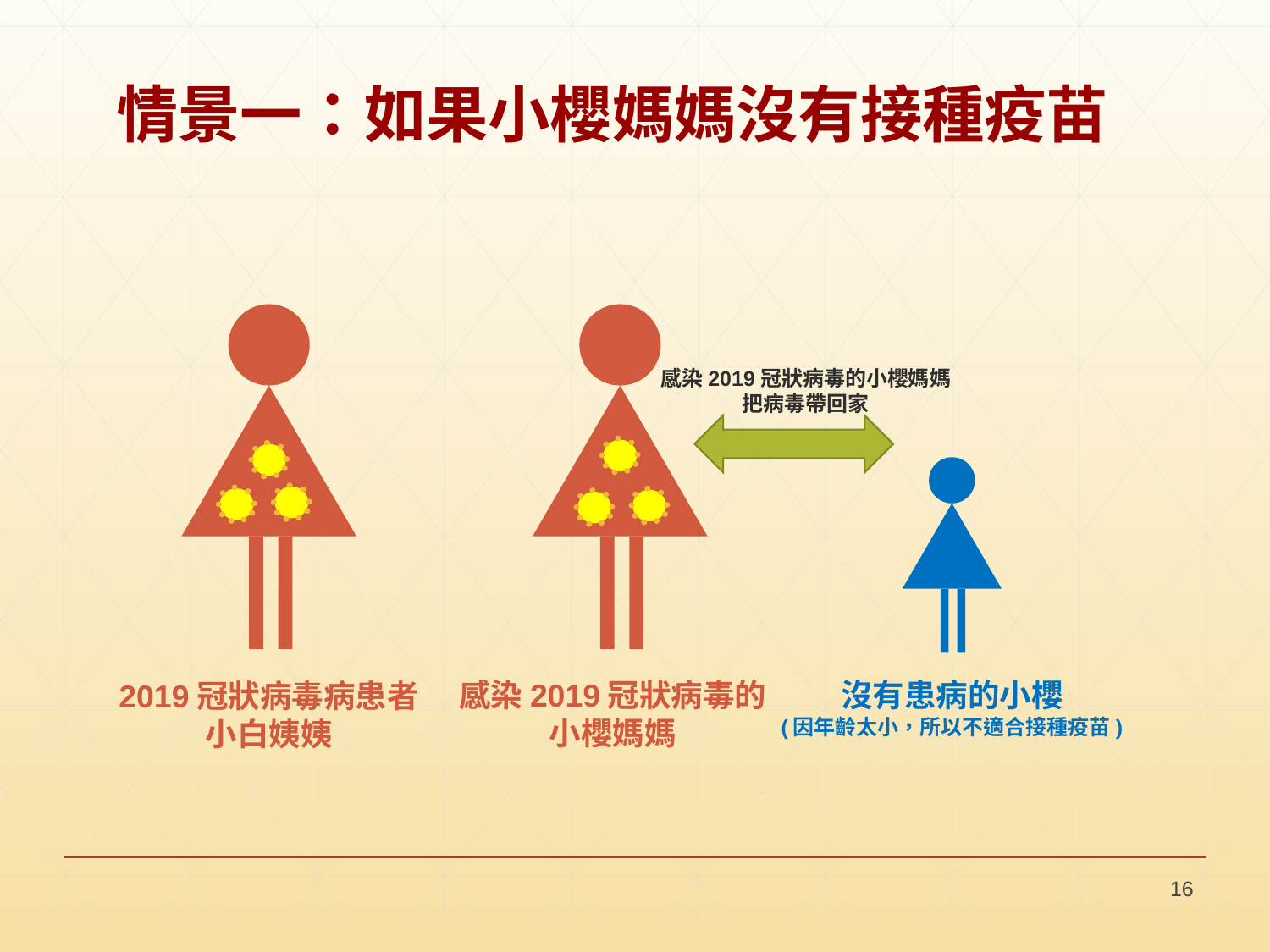

# 情景一：如果小櫻媽媽沒有接種疫苗

感染2019冠狀病毒的小櫻媽媽
把病毒帶回家

感染2019冠狀病毒的
小櫻媽媽
沒有患病的小櫻
(因年齡太小，所以不適合接種疫苗)
2019冠狀病毒病患者
小白姨姨
16